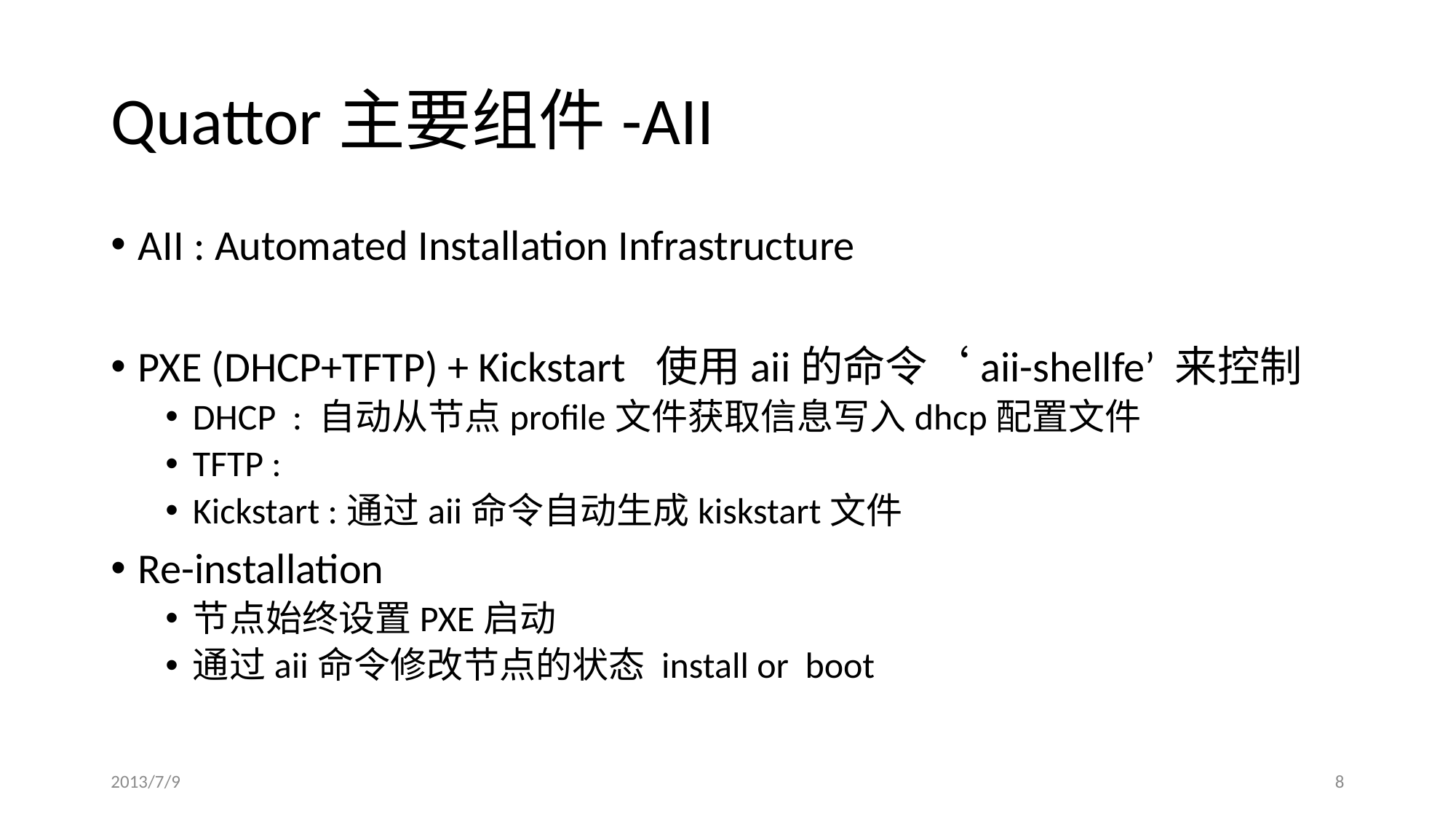

# Quattor主要组件-AII
AII : Automated Installation Infrastructure

PXE (DHCP+TFTP) + Kickstart  使用aii的命令‘aii-shellfe’ 来控制
DHCP  : 自动从节点profile文件获取信息写入dhcp配置文件
TFTP :
Kickstart :通过aii命令自动生成kiskstart文件
Re-installation
节点始终设置PXE启动
通过aii命令修改节点的状态 install or  boot
2013/7/9
8